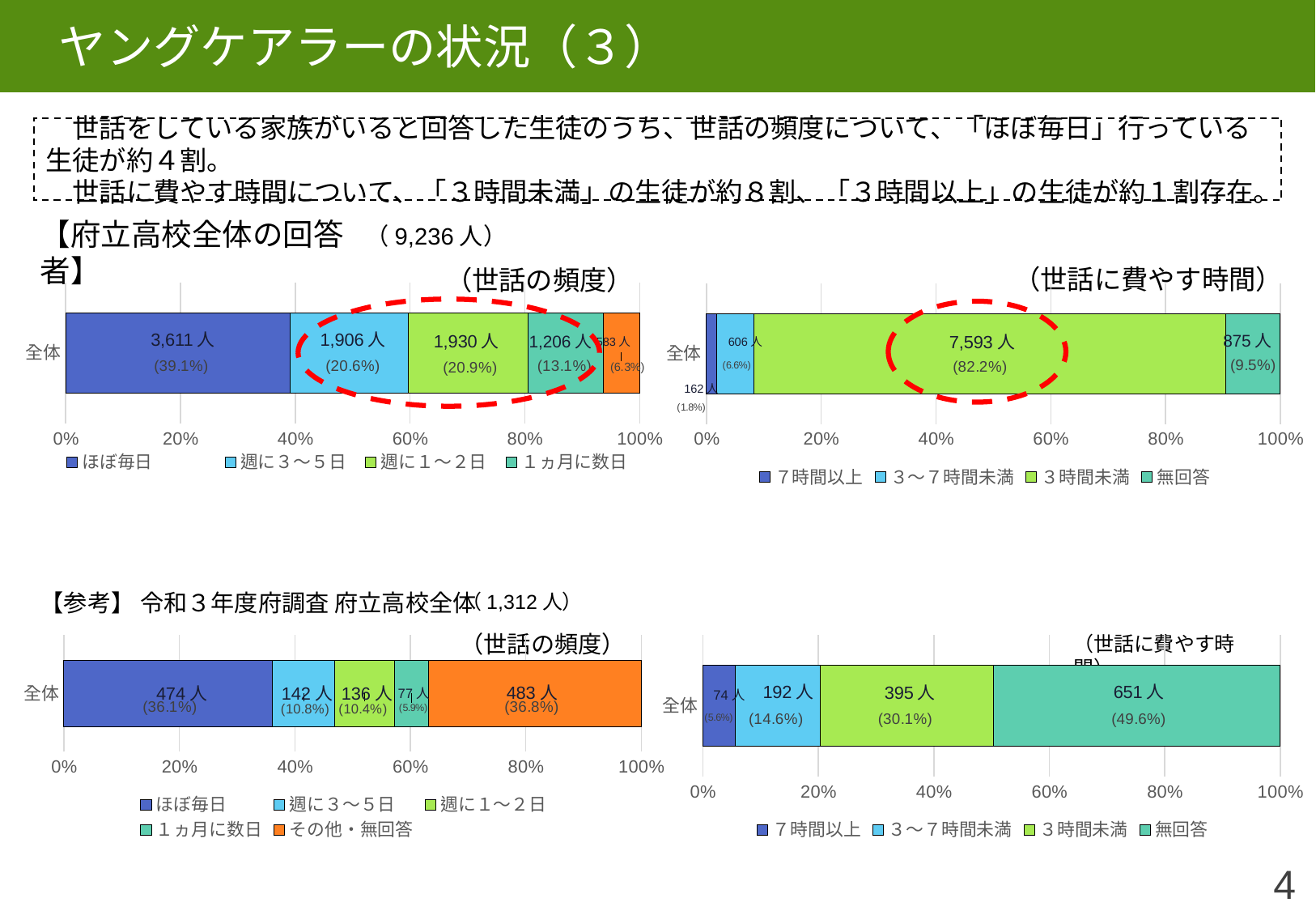

ヤングケアラーの状況（３）
　世話をしている家族がいると回答した生徒のうち、世話の頻度について、「ほぼ毎日」行っている生徒が約４割。
　世話に費やす時間について、「３時間未満」の生徒が約８割、「３時間以上」の生徒が約１割存在。
【府立高校全体の回答者】
（9,236人）
（世話に費やす時間）
（世話の頻度）

### Chart

| Category | ほぼ毎日 | 週に３～５日 | 週に１～２日 | １ヵ月に数日 | その他・無回答 |
|---|---|---|---|---|---|
| 全体 | 0.39097011693373757 | 0.20636639237765267 | 0.2089649198787354 | 0.13057600692940666 | 0.06312256388046773 |

### Chart

| Category | ７時間以上 | ３～７時間未満 | ３時間未満 | 無回答 |
|---|---|---|---|---|
| 全体 | 0.017540060632308358 | 0.06561281940233868 | 0.822 | 0.09473798181030749 |

3,611人

1,906人
1,930人

875人

1,206人

7,593人

606人

583人

162人

【参考】 令和３年度府調査 府立高校全体
（1,312人）
（世話の頻度）
（世話に費やす時間）

### Chart

| Category | ほぼ毎日 | 週に３～５日 | 週に１～２日 | １ヵ月に数日 | その他・無回答 |
|---|---|---|---|---|---|
| 全体 | 0.36128048780487804 | 0.10823170731707317 | 0.10365853658536585 | 0.0586890243902439 | 0.36814024390243905 |

### Chart

| Category | ７時間以上 | ３～７時間未満 | ３時間未満 | 無回答 |
|---|---|---|---|---|
| 全体 | 0.056402439024390245 | 0.14634146341463414 | 0.3010670731707317 | 0.4961890243902439 |
192人

651人

395人

483人

474人

142人

136人

77人

74人

4